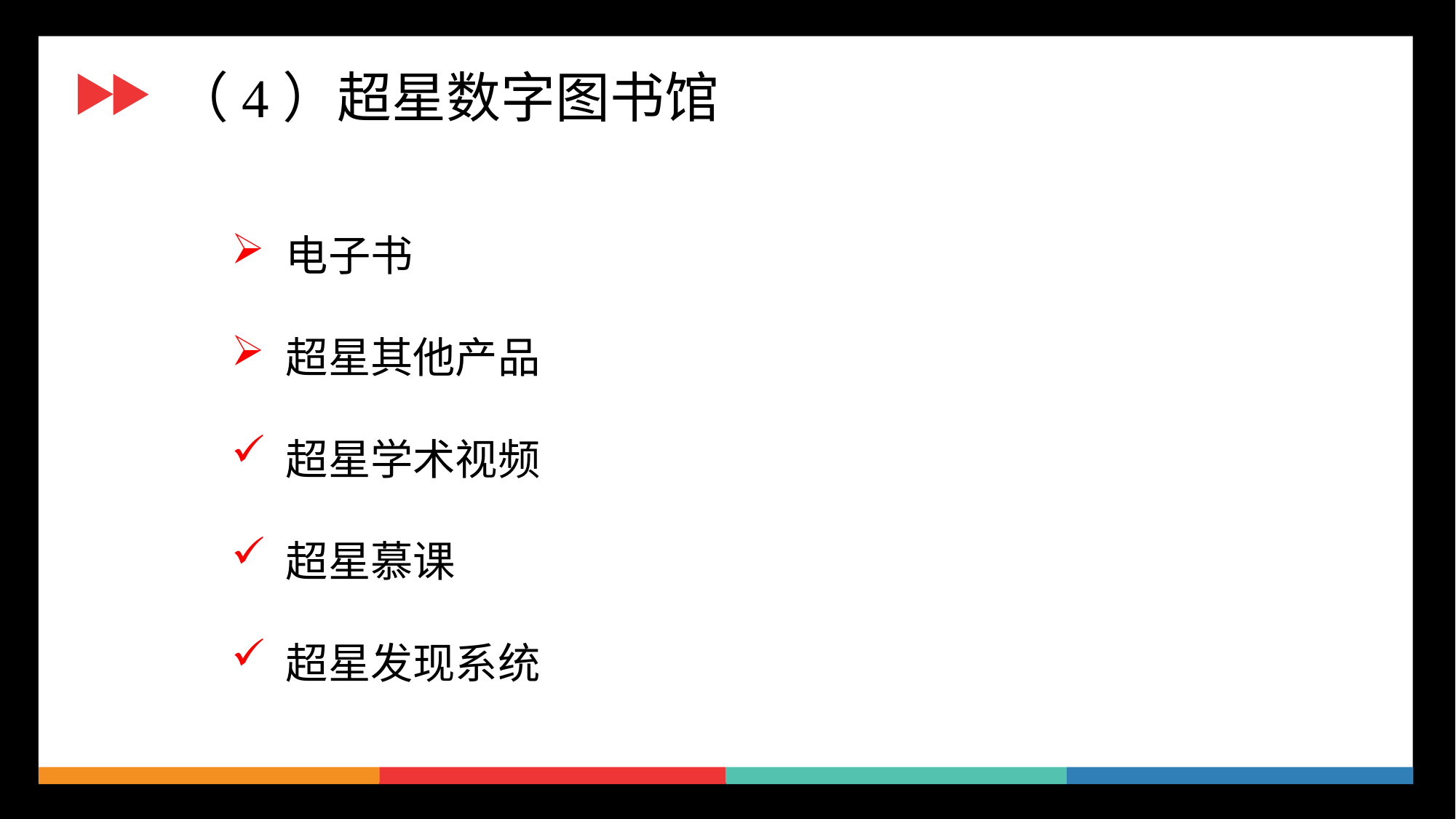

（4）超星数字图书馆

电子书
超星其他产品
超星学术视频
超星慕课
超星发现系统